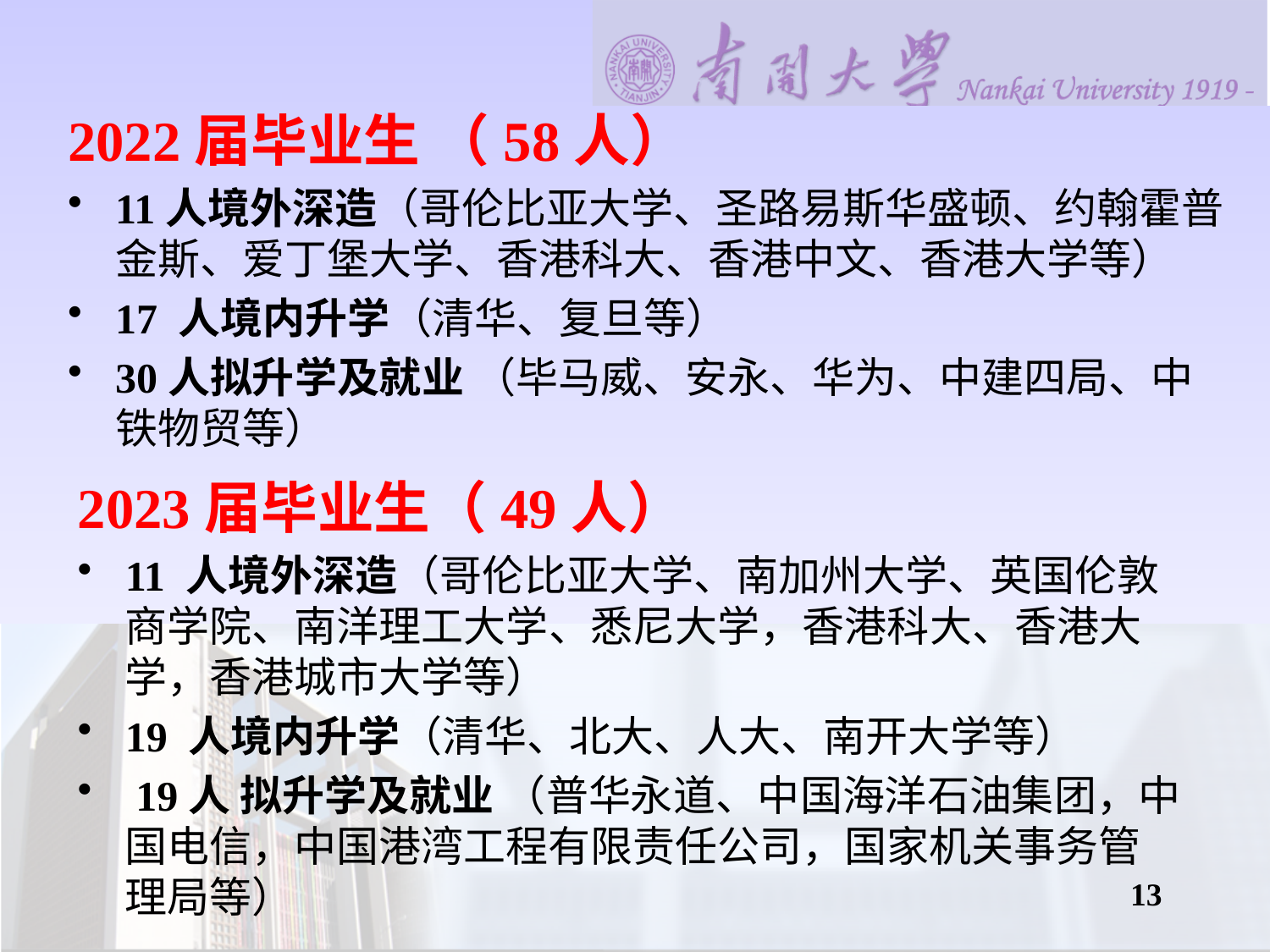

2022届毕业生 （58人）
11人境外深造（哥伦比亚大学、圣路易斯华盛顿、约翰霍普金斯、爱丁堡大学、香港科大、香港中文、香港大学等）
17 人境内升学（清华、复旦等）
30人拟升学及就业 （毕马威、安永、华为、中建四局、中铁物贸等）

2023届毕业生（49人）
11 人境外深造（哥伦比亚大学、南加州大学、英国伦敦商学院、南洋理工大学、悉尼大学，香港科大、香港大学，香港城市大学等）
19 人境内升学（清华、北大、人大、南开大学等）
 19人 拟升学及就业 （普华永道、中国海洋石油集团，中国电信，中国港湾工程有限责任公司，国家机关事务管理局等）
13